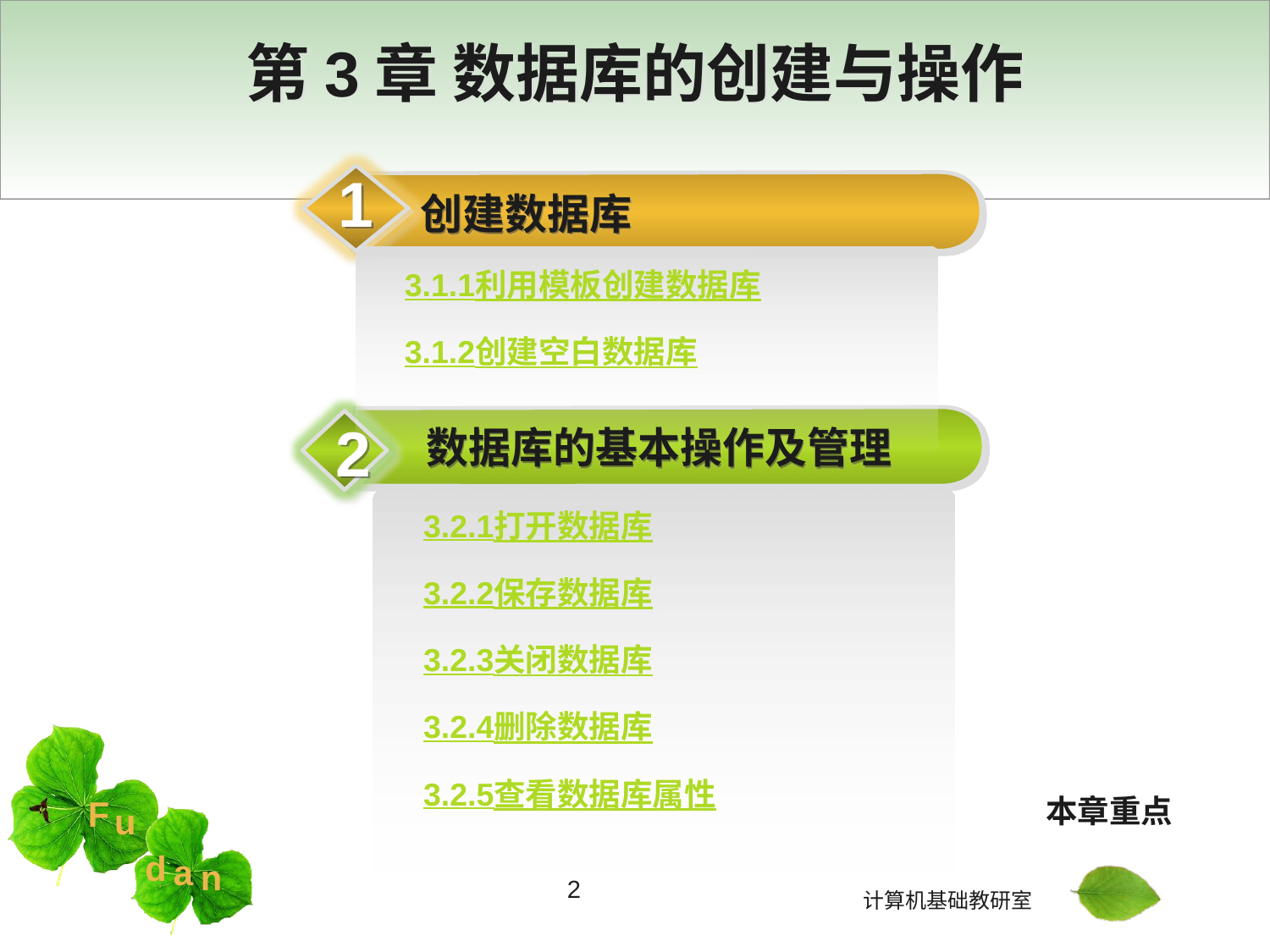

# 第3章 数据库的创建与操作
1

创建数据库
3.1.1利用模板创建数据库
3.1.2创建空白数据库

2

数据库的基本操作及管理
3.2.1打开数据库
3.2.2保存数据库
3.2.3关闭数据库
3.2.4删除数据库
3.2.5查看数据库属性

本章重点
2